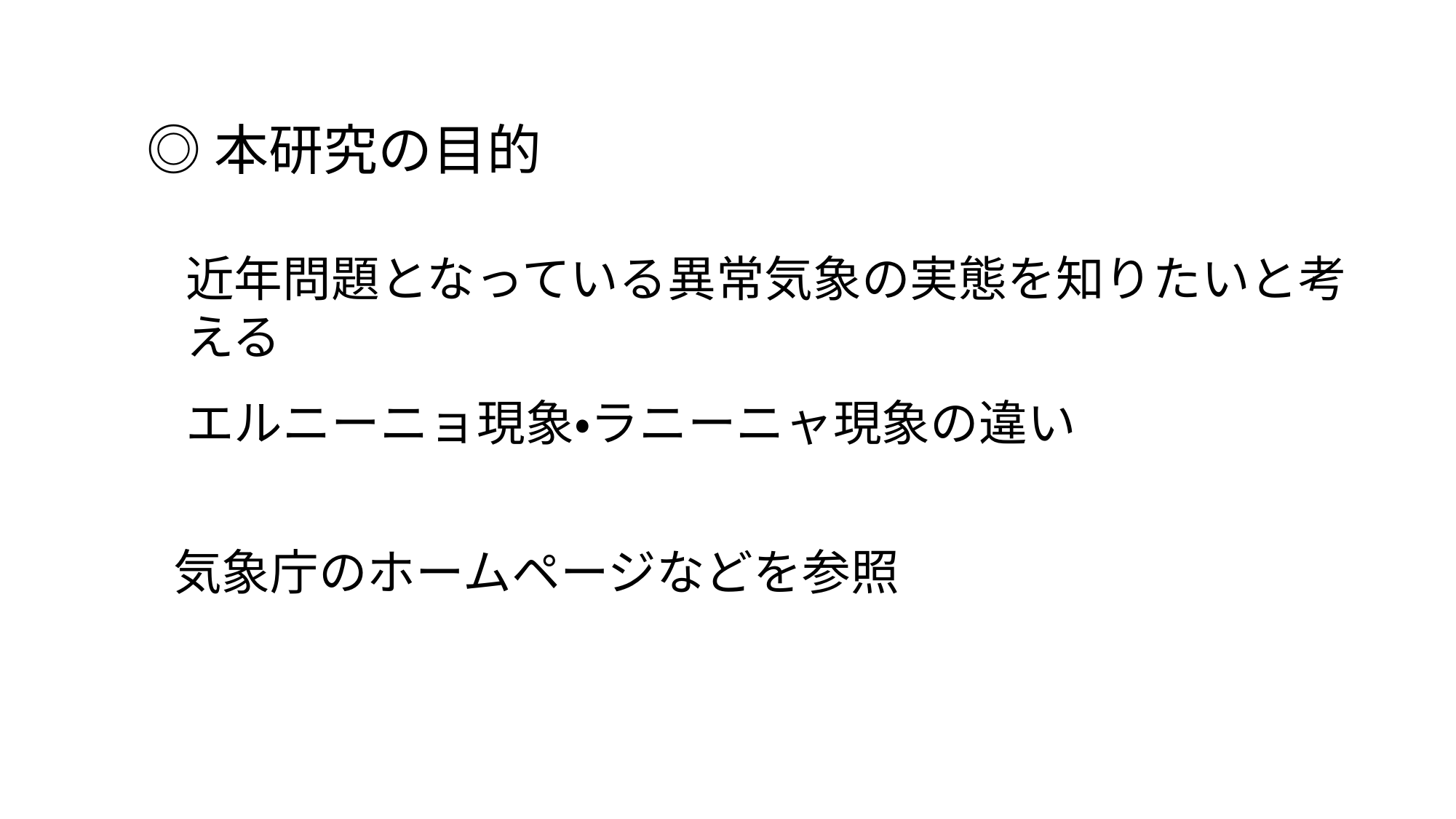

◎本研究の目的
近年問題となっている異常気象の実態を知りたいと考える
エルニーニョ現象・ラニーニャ現象の違い
気象庁のホームページなどを参照